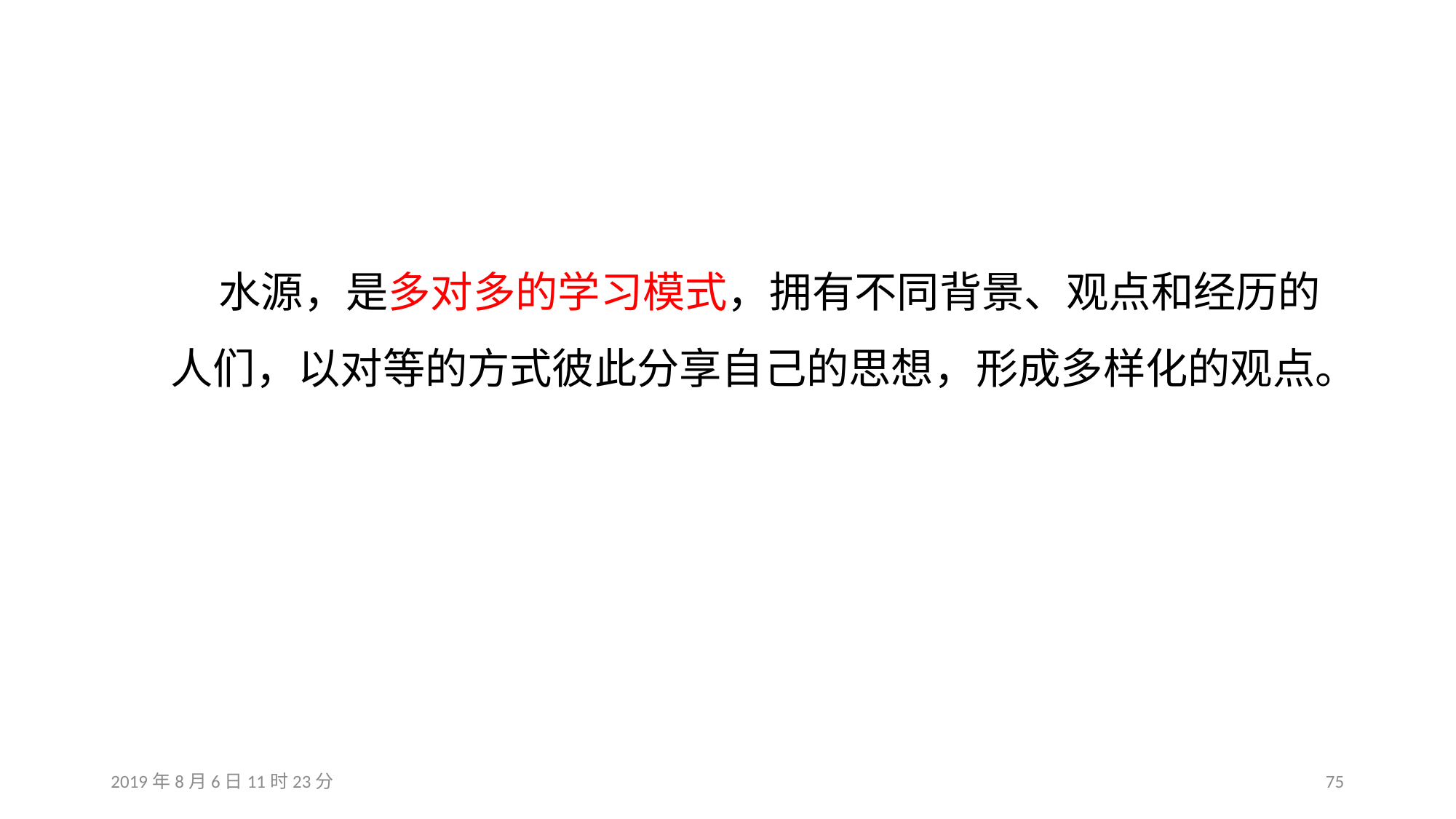

水源，是多对多的学习模式，拥有不同背景、观点和经历的人们，以对等的方式彼此分享自己的思想，形成多样化的观点。
2019年8月6日11时23分

75